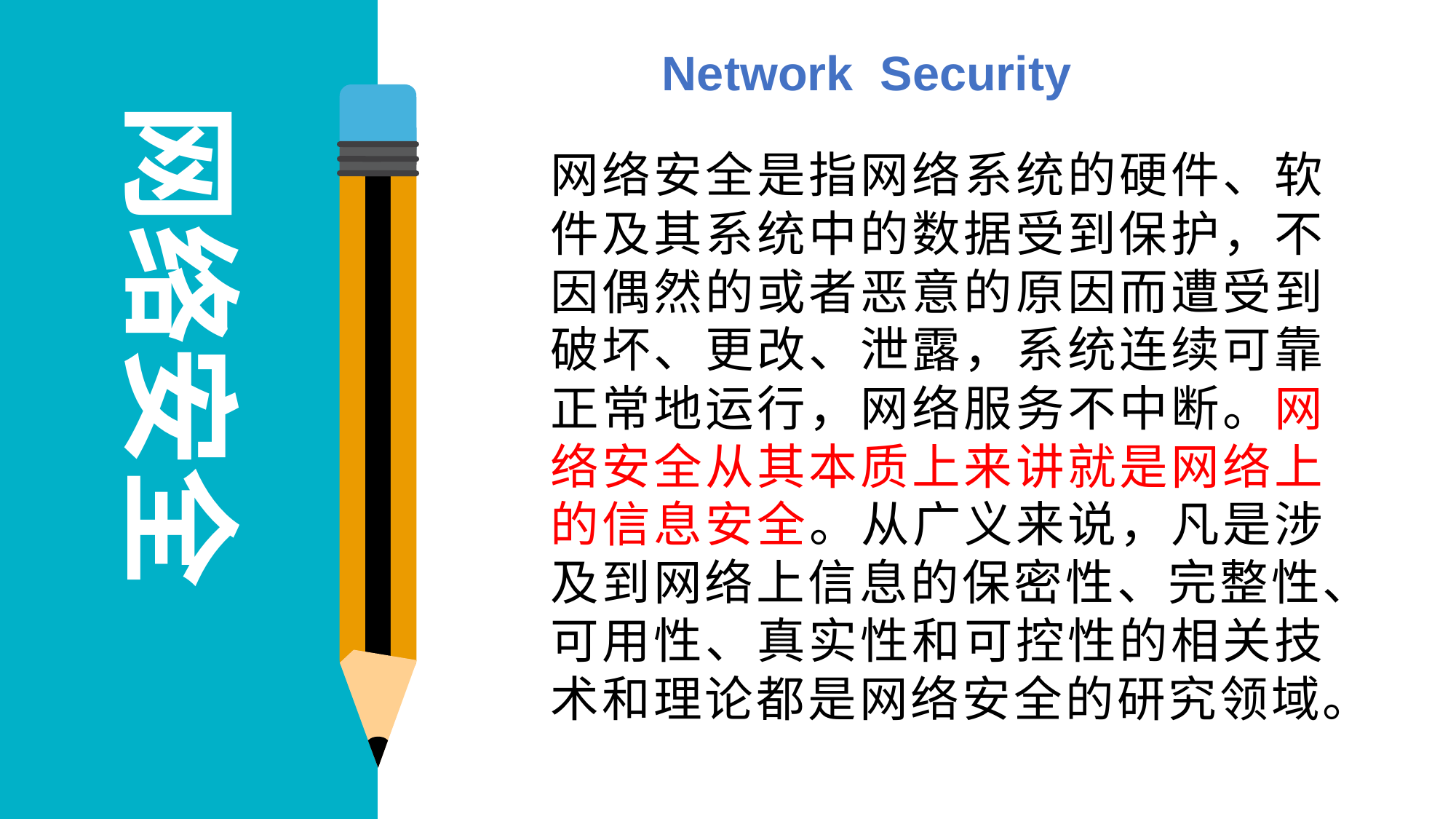

Network  Security

网络安全
网络安全是指网络系统的硬件、软件及其系统中的数据受到保护，不因偶然的或者恶意的原因而遭受到破坏、更改、泄露，系统连续可靠正常地运行，网络服务不中断。网络安全从其本质上来讲就是网络上的信息安全。从广义来说，凡是涉及到网络上信息的保密性、完整性、可用性、真实性和可控性的相关技术和理论都是网络安全的研究领域。
多样性Variety
公安部定义
速度Velocity